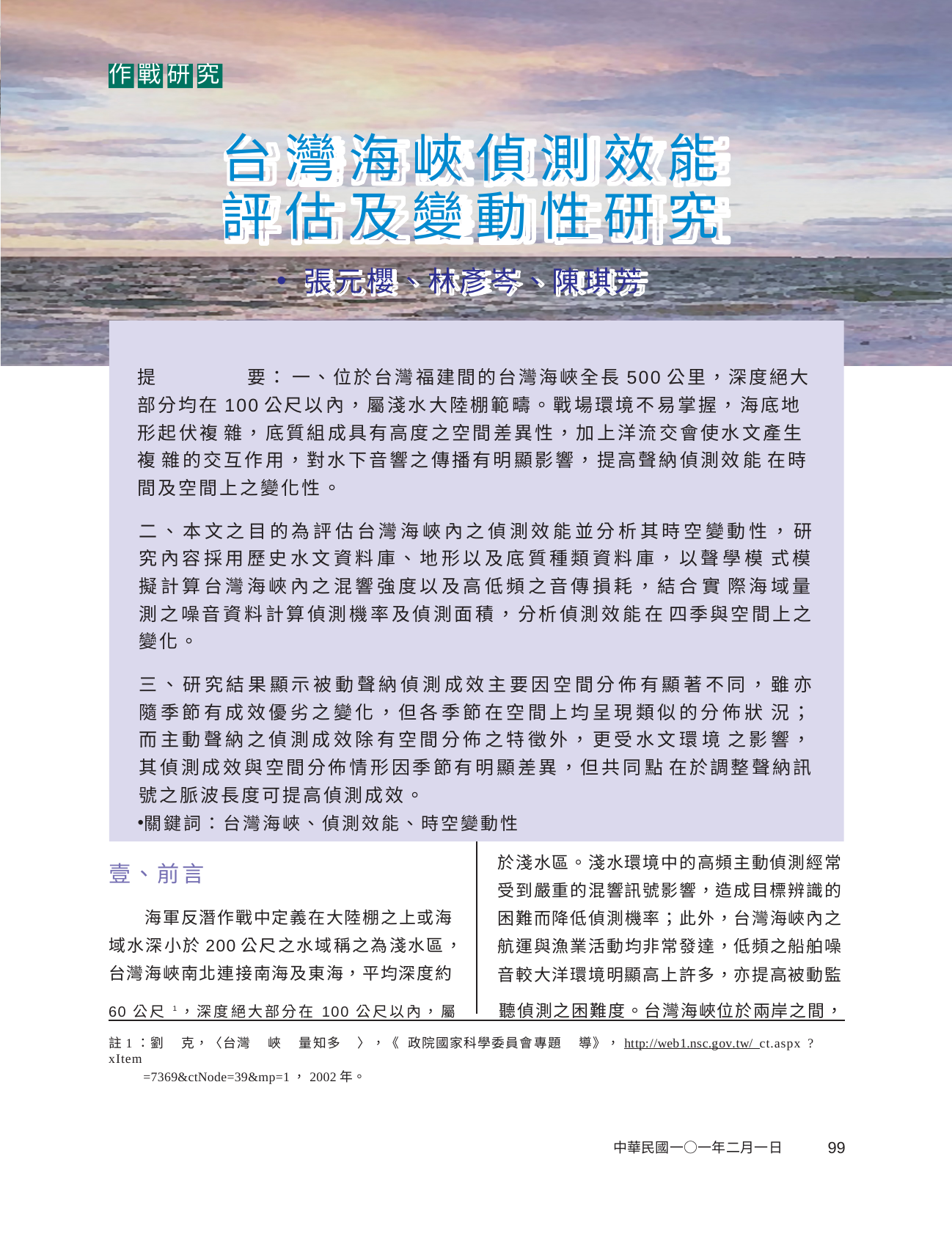

作 戰 研 究

台灣海峽偵測效能評估及變動性研究
# 台灣海峽偵測效能

評估及變動性研究

張元櫻、林彥岑、陳琪芳

提	要： 一、位於台灣福建間的台灣海峽全長500公里，深度絕大部分均在100公尺以內，屬淺水大陸棚範疇。戰場環境不易掌握，海底地形起伏複 雜，底質組成具有高度之空間差異性，加上洋流交會使水文產生複 雜的交互作用，對水下音響之傳播有明顯影響，提高聲納偵測效能 在時間及空間上之變化性。
二、本文之目的為評估台灣海峽內之偵測效能並分析其時空變動性，研 究內容採用歷史水文資料庫、地形以及底質種類資料庫，以聲學模 式模擬計算台灣海峽內之混響強度以及高低頻之音傳損耗，結合實 際海域量測之噪音資料計算偵測機率及偵測面積，分析偵測效能在 四季與空間上之變化。
三、研究結果顯示被動聲納偵測成效主要因空間分佈有顯著不同，雖亦 隨季節有成效優劣之變化，但各季節在空間上均呈現類似的分佈狀 況；而主動聲納之偵測成效除有空間分佈之特徵外，更受水文環境 之影響，其偵測成效與空間分佈情形因季節有明顯差異，但共同點 在於調整聲納訊號之脈波長度可提高偵測成效。
關鍵詞：台灣海峽、偵測效能、時空變動性

於淺水區。淺水環境中的高頻主動偵測經常
壹、前言
受到嚴重的混響訊號影響，造成目標辨識的
海軍反潛作戰中定義在大陸棚之上或海
困難而降低偵測機率；此外，台灣海峽內之
域水深小於200公尺之水域稱之為淺水區，
航運與漁業活動均非常發達，低頻之船舶噪
台灣海峽南北連接南海及東海，平均深度約
音較大洋環境明顯高上許多，亦提高被動監
60公尺1，深度絕大部分在100公尺以內，屬	聽偵測之困難度。台灣海峽位於兩岸之間，

註1：劉     克，〈台灣     峽     量知多     〉，《  政院國家科學委員會專題     導》，http://web1.nsc.gov.tw/  ct.aspx  ?xItem
=7369&ctNode=39&mp=1，2002年。

中華民國一○一年二月一日	99